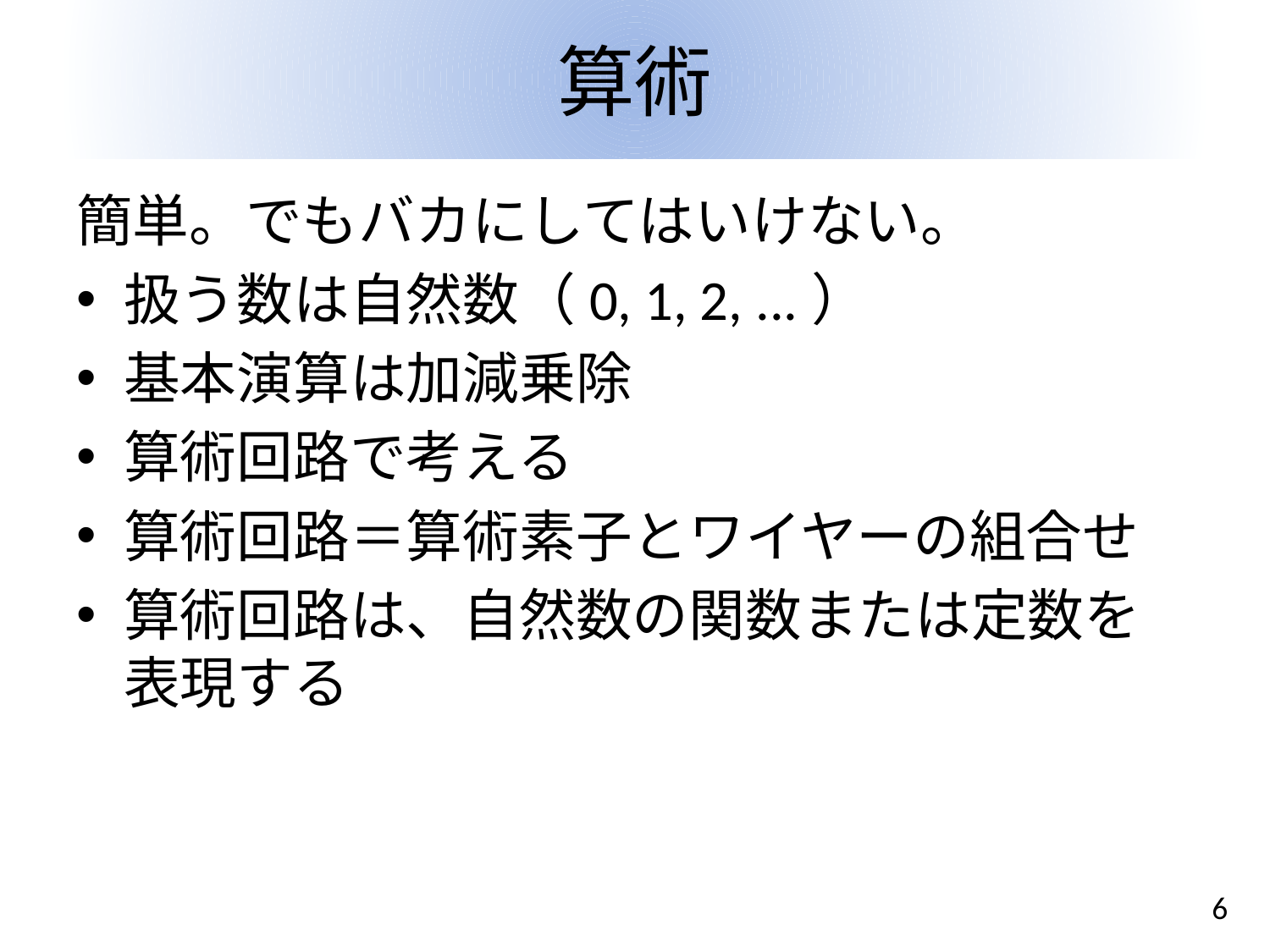

# 算術
簡単。でもバカにしてはいけない。
扱う数は自然数（0, 1, 2, ...）
基本演算は加減乗除
算術回路で考える
算術回路＝算術素子とワイヤーの組合せ
算術回路は、自然数の関数または定数を表現する

6